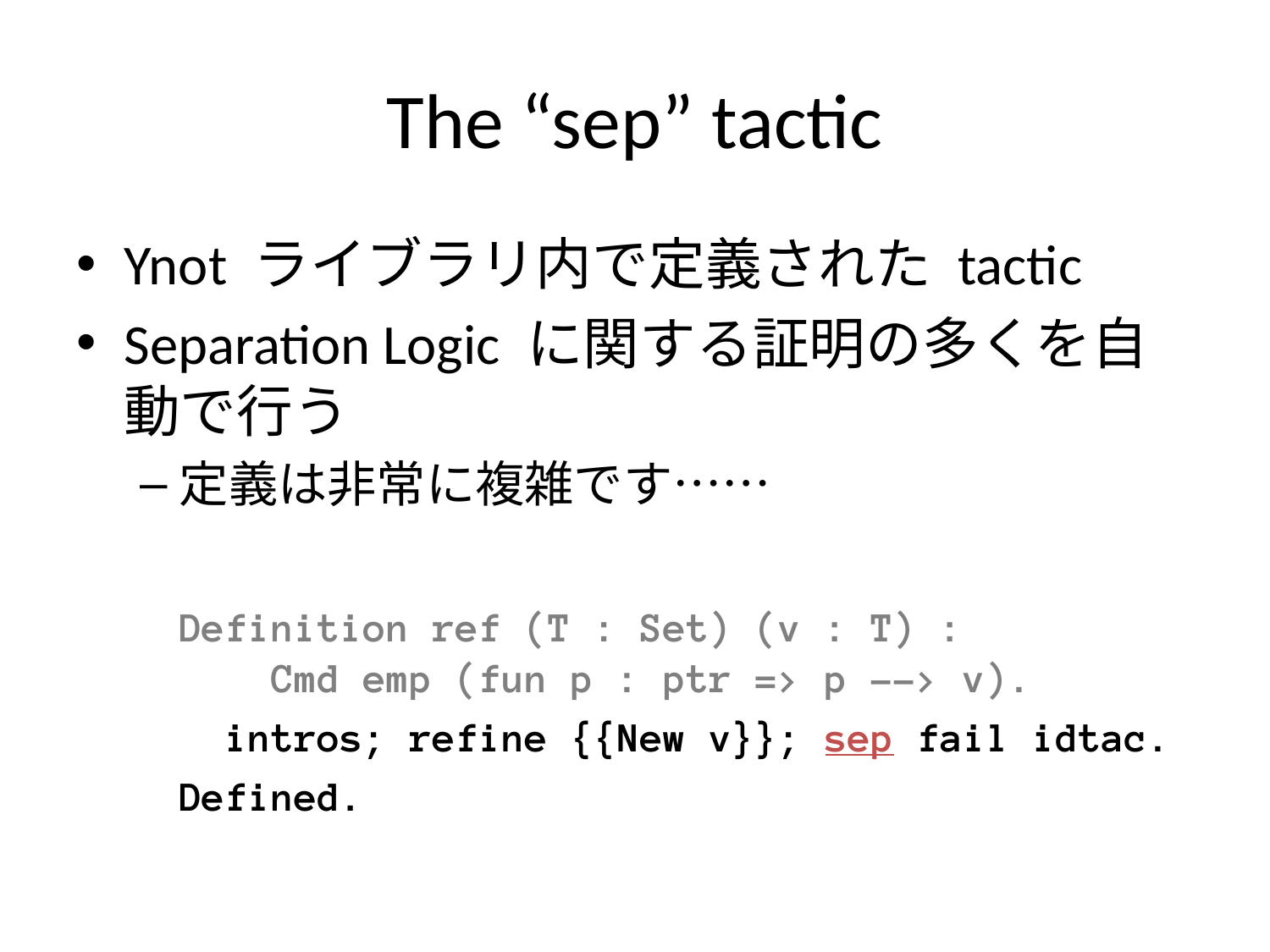

# The “sep” tactic
Ynot ライブラリ内で定義された tactic
Separation Logic に関する証明の多くを自動で行う
定義は非常に複雑です……

Definition ref (T : Set) (v : T) :
    Cmd emp (fun p : ptr => p --> v).
  intros; refine {{New v}}; sep fail idtac.
Defined.